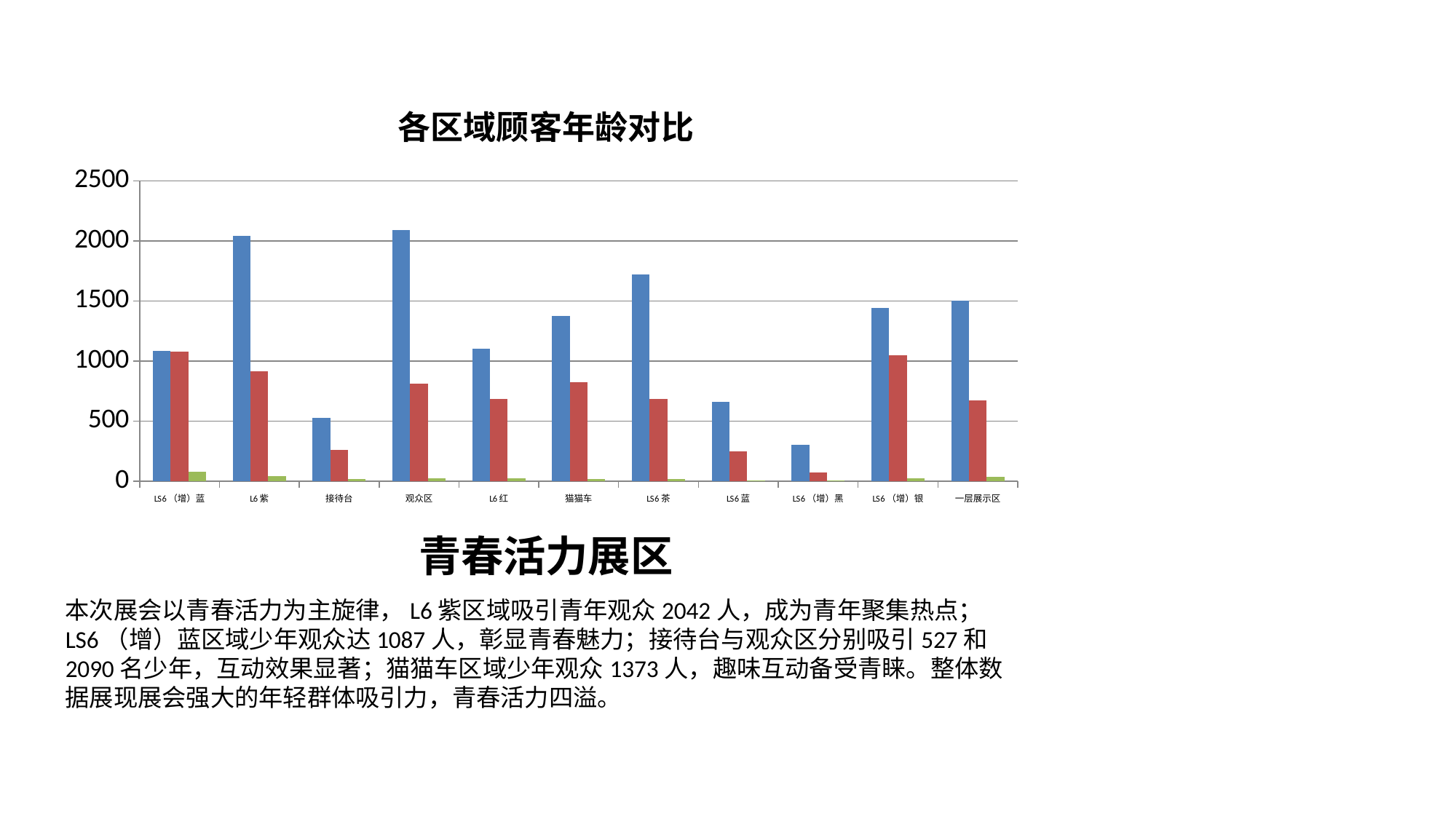

### Chart: 各区域顾客年龄对比

| Category | 少年 | 青年 | 中年 |
|---|---|---|---|
| LS6（增）蓝 | 1087.0 | 1079.0 | 81.0 |
| L6紫 | 2042.0 | 912.0 | 41.0 |
| 接待台 | 527.0 | 263.0 | 18.0 |
| 观众区 | 2090.0 | 814.0 | 24.0 |
| L6红 | 1102.0 | 687.0 | 21.0 |
| 猫猫车 | 1373.0 | 824.0 | 19.0 |
| LS6茶 | 1719.0 | 687.0 | 18.0 |
| LS6蓝 | 659.0 | 250.0 | 6.0 |
| LS6（增）黑 | 300.0 | 71.0 | 3.0 |
| LS6（增）银 | 1439.0 | 1045.0 | 25.0 |
| 一层展示区 | 1501.0 | 674.0 | 34.0 |
青春活力展区
本次展会以青春活力为主旋律，L6紫区域吸引青年观众2042人，成为青年聚集热点；LS6（增）蓝区域少年观众达1087人，彰显青春魅力；接待台与观众区分别吸引527和2090名少年，互动效果显著；猫猫车区域少年观众1373人，趣味互动备受青睐。整体数据展现展会强大的年轻群体吸引力，青春活力四溢。